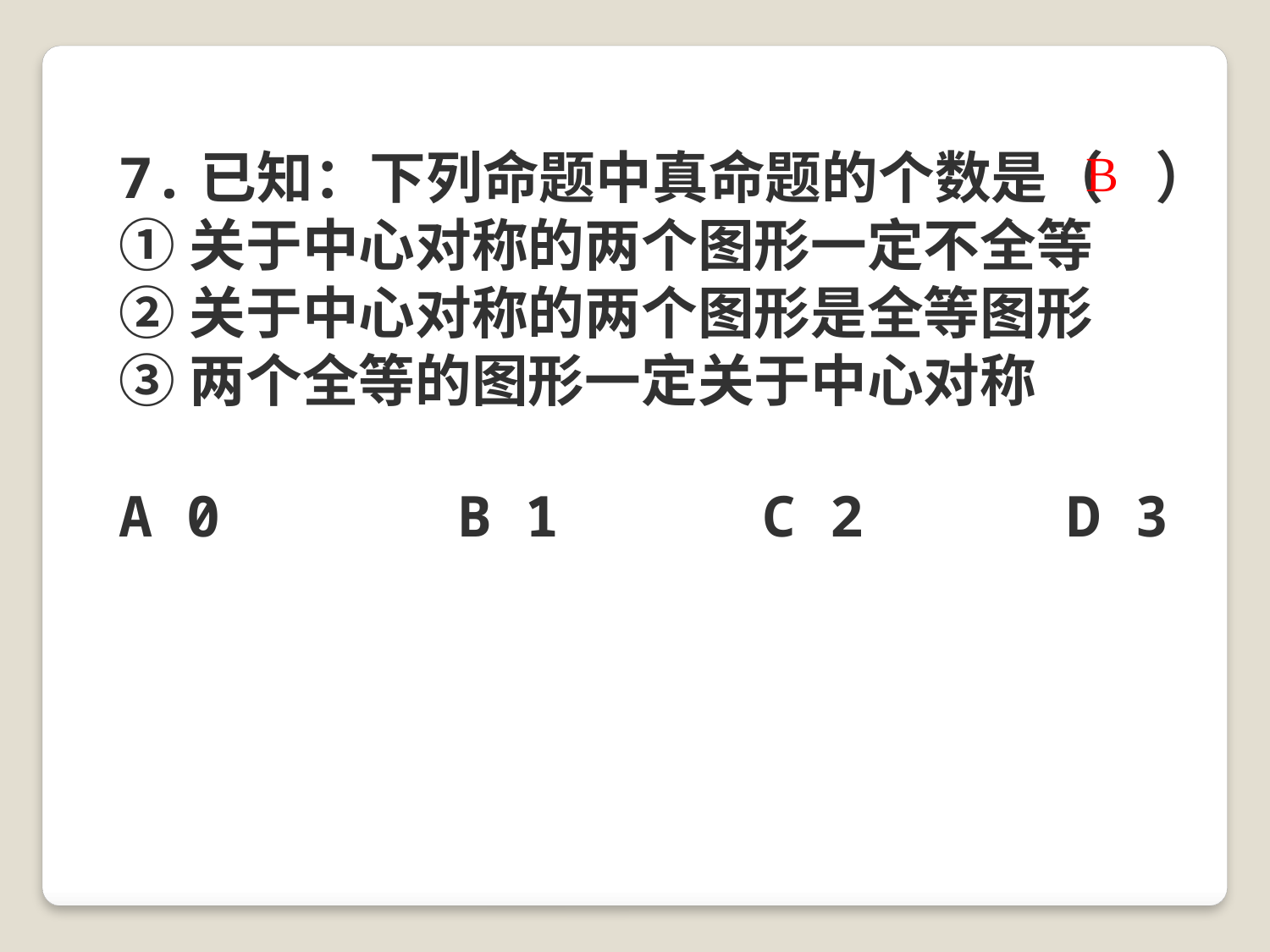

7.已知：下列命题中真命题的个数是（    ）
①关于中心对称的两个图形一定不全等
②关于中心对称的两个图形是全等图形
③两个全等的图形一定关于中心对称

A 0       B 1      C 2      D 3
B